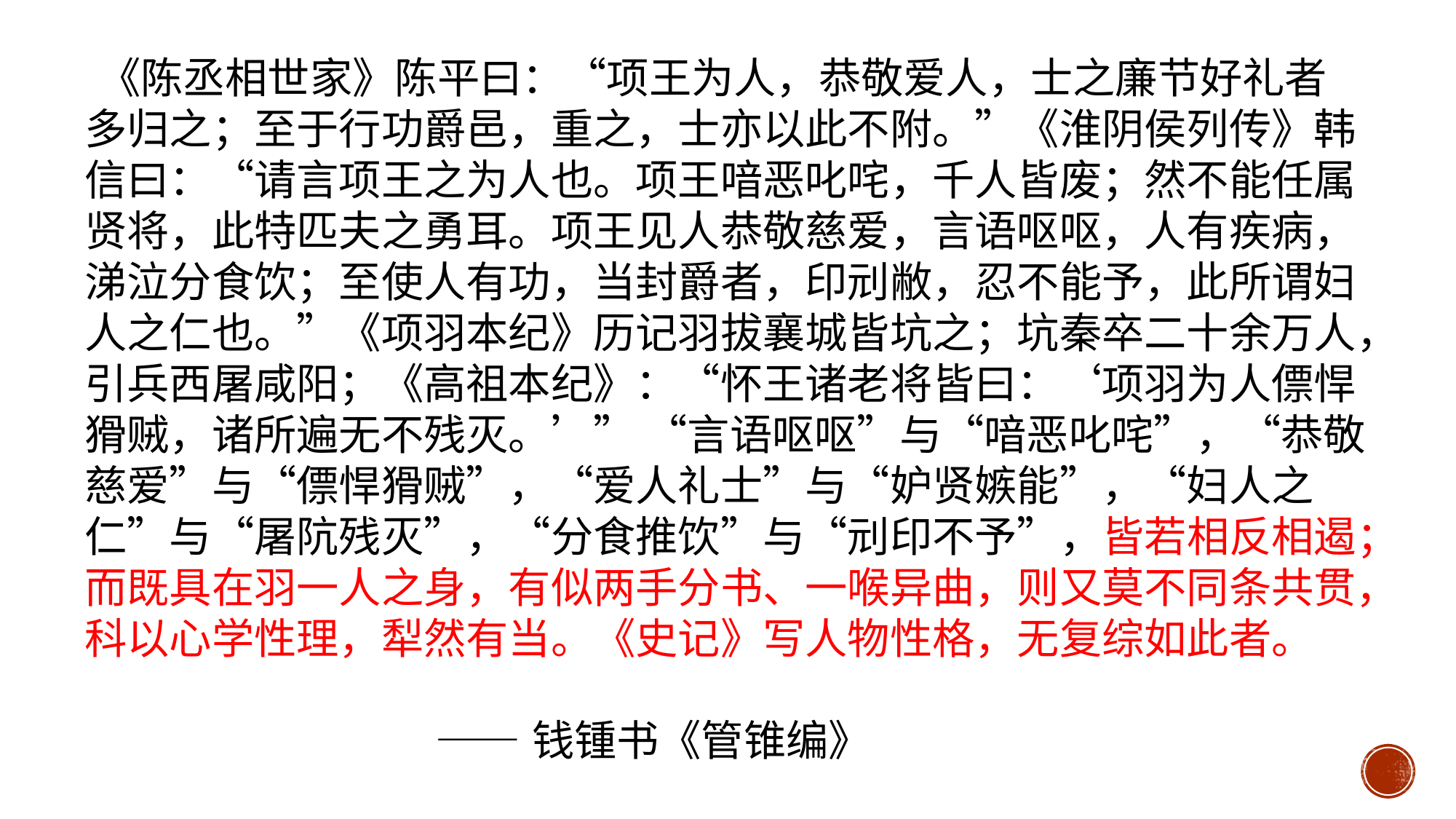

《陈丞相世家》陈平曰：“项王为人，恭敬爱人，士之廉节好礼者多归之；至于行功爵邑，重之，士亦以此不附。”《淮阴侯列传》韩信曰：“请言项王之为人也。项王喑恶叱咤，千人皆废；然不能任属贤将，此特匹夫之勇耳。项王见人恭敬慈爱，言语呕呕，人有疾病，涕泣分食饮；至使人有功，当封爵者，印刓敝，忍不能予，此所谓妇人之仁也。”《项羽本纪》历记羽拔襄城皆坑之；坑秦卒二十余万人，引兵西屠咸阳；《高祖本纪》：“怀王诸老将皆曰：‘项羽为人僄悍猾贼，诸所遍无不残灭。’” “言语呕呕”与“喑恶叱咤”，“恭敬慈爱”与“僄悍猾贼”，“爱人礼士”与“妒贤嫉能”，“妇人之仁”与“屠阬残灭”，“分食推饮”与“刓印不予”，皆若相反相遏；而既具在羽一人之身，有似两手分书、一喉异曲，则又莫不同条共贯，科以心学性理，犁然有当。《史记》写人物性格，无复综如此者。
                                           ——钱锺书《管锥编》